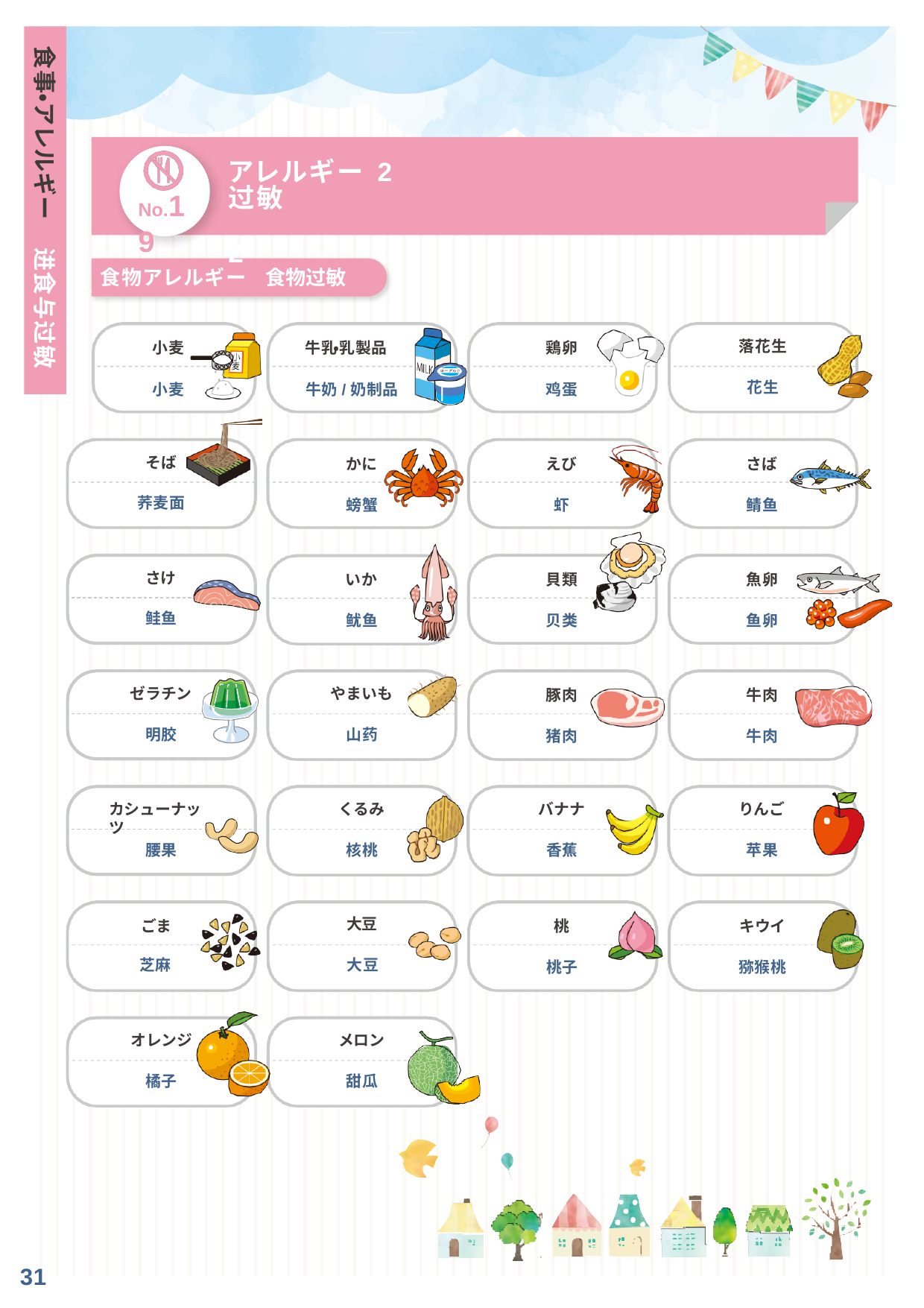

食事・アレルギー

アレルギー 2
过敏 2
No.19
进食与过敏

食物アレルギー
食物过敏

小麦

小麦
牛乳・乳製品

牛奶/奶制品
鶏卵

鸡蛋
落花生
花生
かに

螃蟹
えび

虾
さば

鲭鱼
そば
荞麦面

いか

鱿鱼
貝類

贝类
魚卵

鱼卵
さけ
鲑鱼

牛肉

牛肉
豚肉

猪肉

ゼラチン
やまいも

明胶
山药

カシューナッツ
くるみ
バナナ
りんご

腰果
核桃
香蕉
苹果

ごま
桃

桃子
キウイ

猕猴桃
大豆
芝麻
大豆

オレンジ
メロン

橘子
甜瓜

31